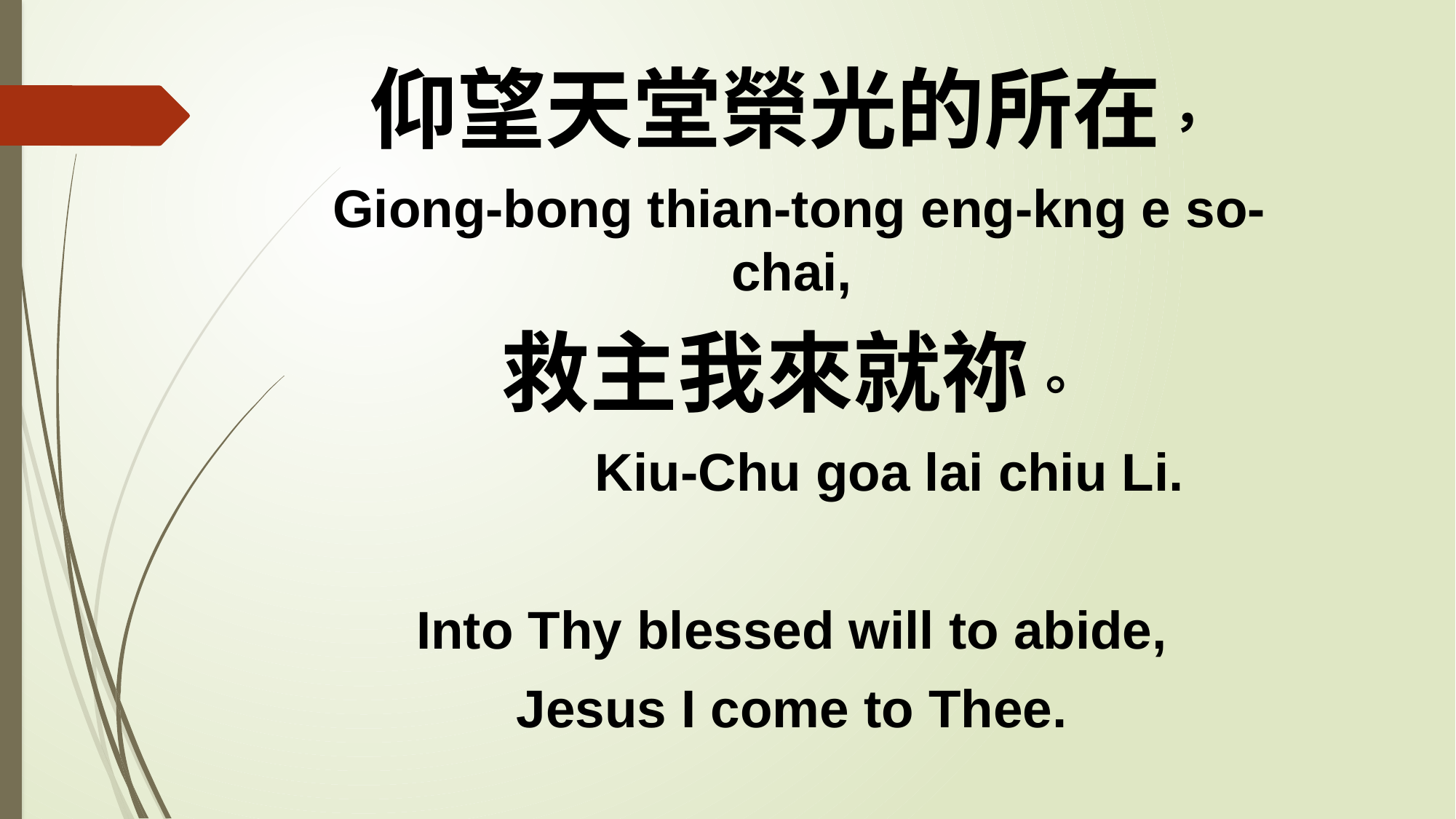

仰望天堂榮光的所在，
 Giong-bong thian-tong eng-kng e so-chai,
救主我來就祢。
                      Kiu-Chu goa lai chiu Li.

Into Thy blessed will to abide,
Jesus I come to Thee.